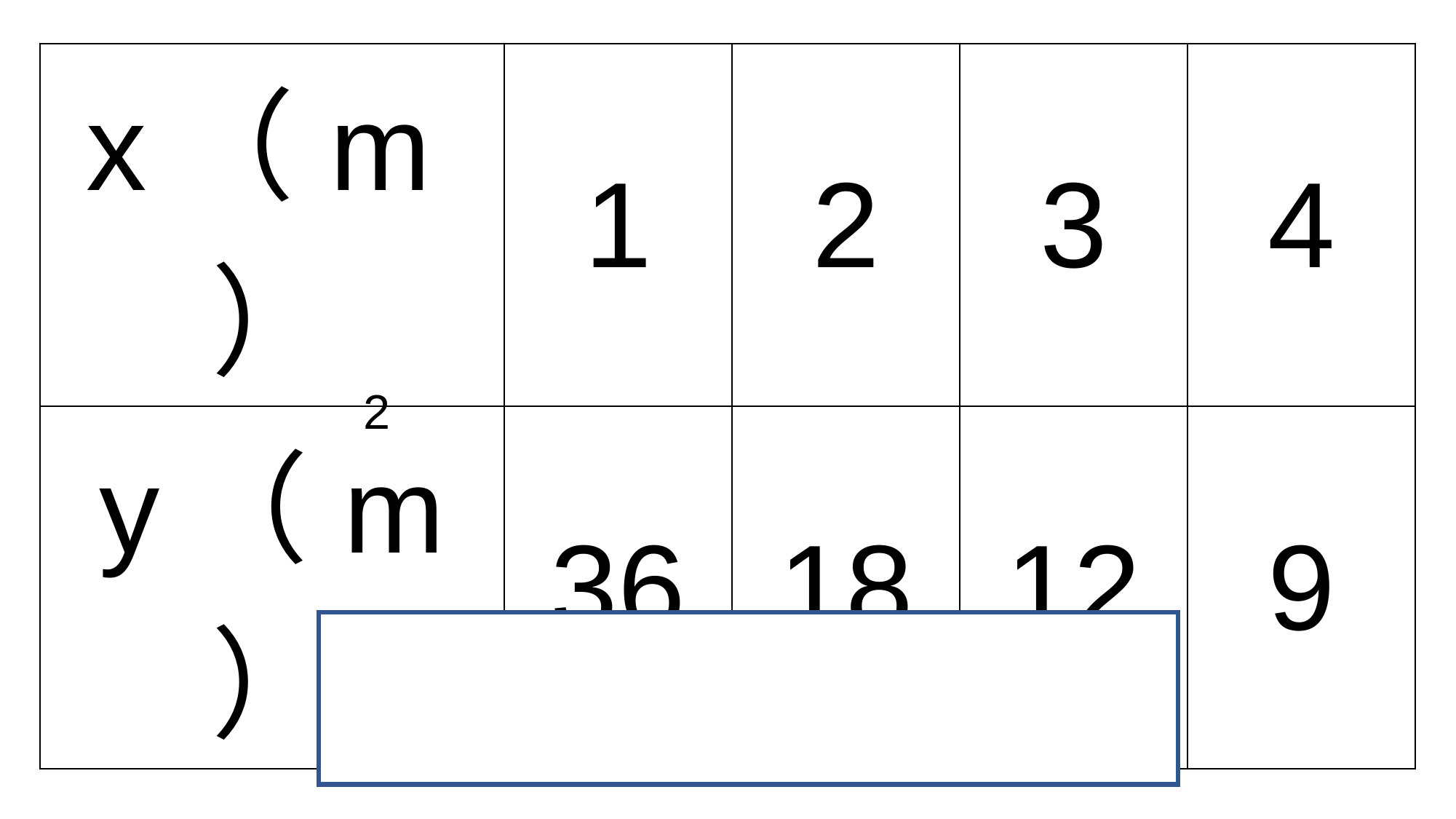

| x（m） | 1 | 2 | 3 | 4 |
| --- | --- | --- | --- | --- |
| y（m ） | 36 | 18 | 12 | 9 |
2

比例
どちらでもない
反比例している